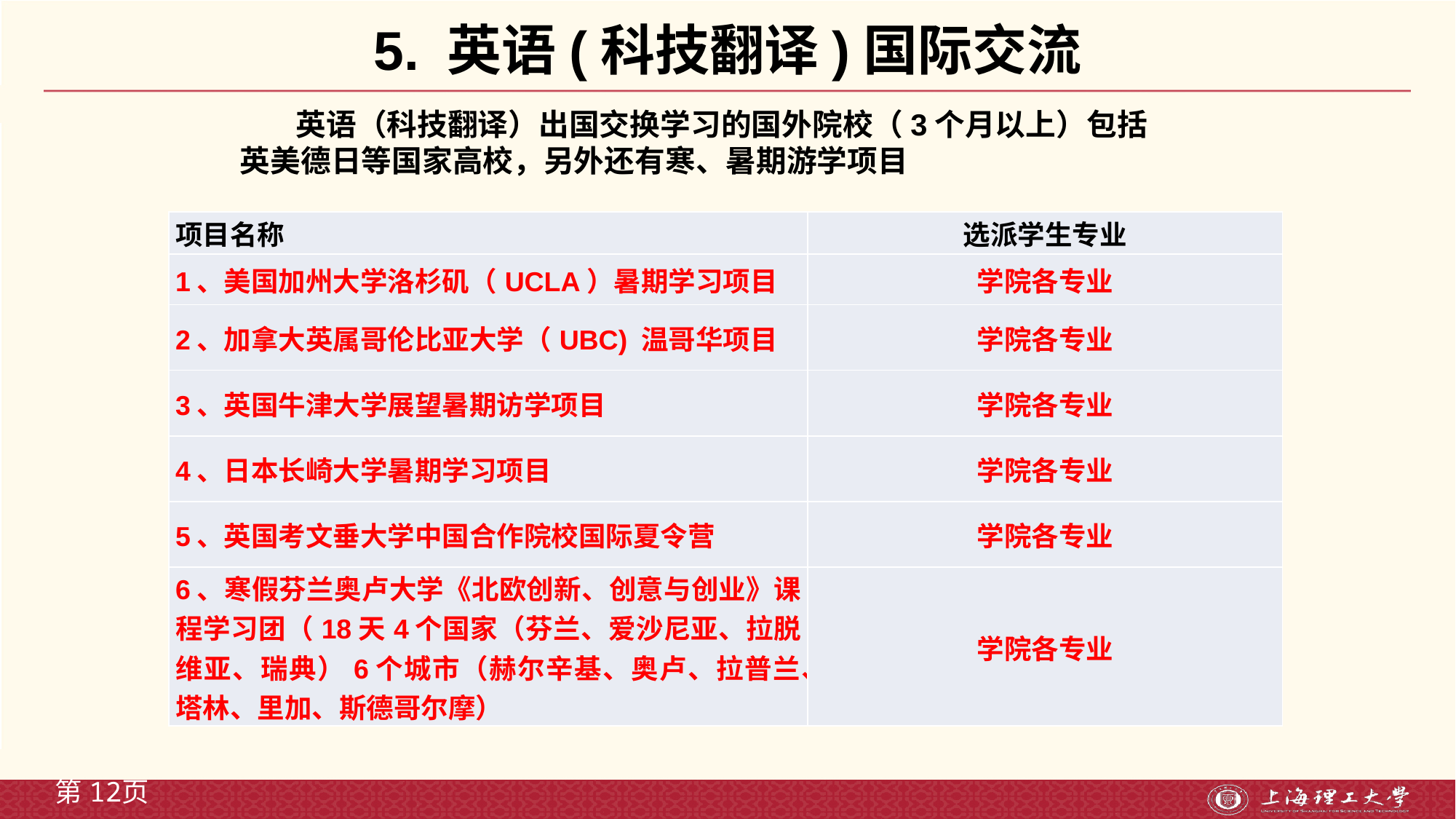

# 5. 英语(科技翻译)国际交流
       英语（科技翻译）出国交换学习的国外院校（3个月以上）包括英美德日等国家高校，另外还有寒、暑期游学项目

| 项目名称 | 选派学生专业 |
| --- | --- |
| 1、美国加州大学洛杉矶（UCLA）暑期学习项目 | 学院各专业 |
| 2、加拿大英属哥伦比亚大学（UBC) 温哥华项目 | 学院各专业 |
| 3、英国牛津大学展望暑期访学项目 | 学院各专业 |
| 4、日本长崎大学暑期学习项目 | 学院各专业 |
| 5、英国考文垂大学中国合作院校国际夏令营 | 学院各专业 |
| 6、寒假芬兰奥卢大学《北欧创新、创意与创业》课程学习团（18天4个国家（芬兰、爱沙尼亚、拉脱维亚、瑞典）6个城市（赫尔辛基、奥卢、拉普兰、塔林、里加、斯德哥尔摩） | 学院各专业 |
第12页